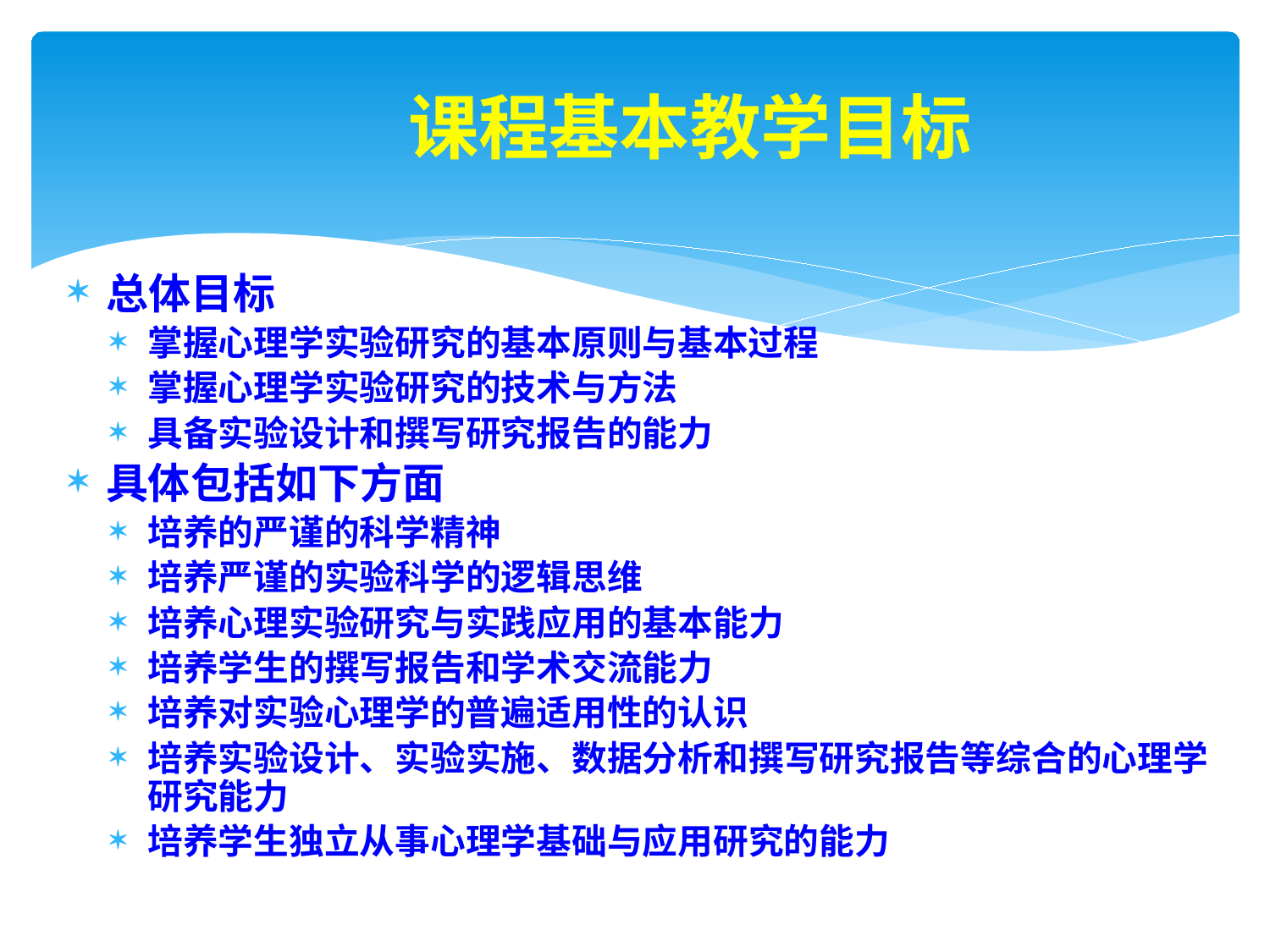

# 课程基本教学目标
总体目标
掌握心理学实验研究的基本原则与基本过程
掌握心理学实验研究的技术与方法
具备实验设计和撰写研究报告的能力
具体包括如下方面
培养的严谨的科学精神
培养严谨的实验科学的逻辑思维
培养心理实验研究与实践应用的基本能力
培养学生的撰写报告和学术交流能力
培养对实验心理学的普遍适用性的认识
培养实验设计、实验实施、数据分析和撰写研究报告等综合的心理学研究能力
培养学生独立从事心理学基础与应用研究的能力